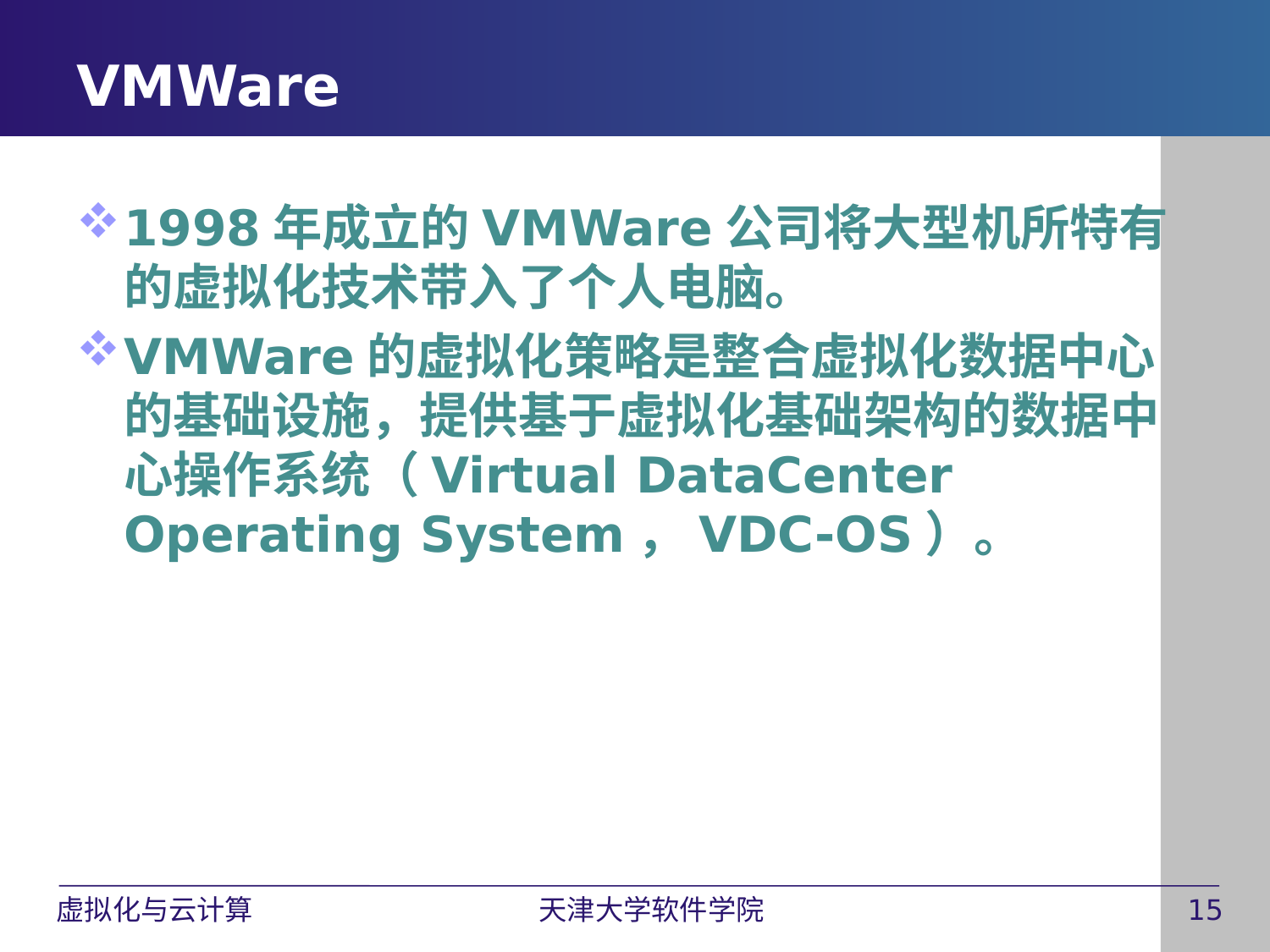

# VMWare
1998年成立的VMWare公司将大型机所特有的虚拟化技术带入了个人电脑。
VMWare的虚拟化策略是整合虚拟化数据中心的基础设施，提供基于虚拟化基础架构的数据中心操作系统（Virtual DataCenter Operating System，VDC-OS）。